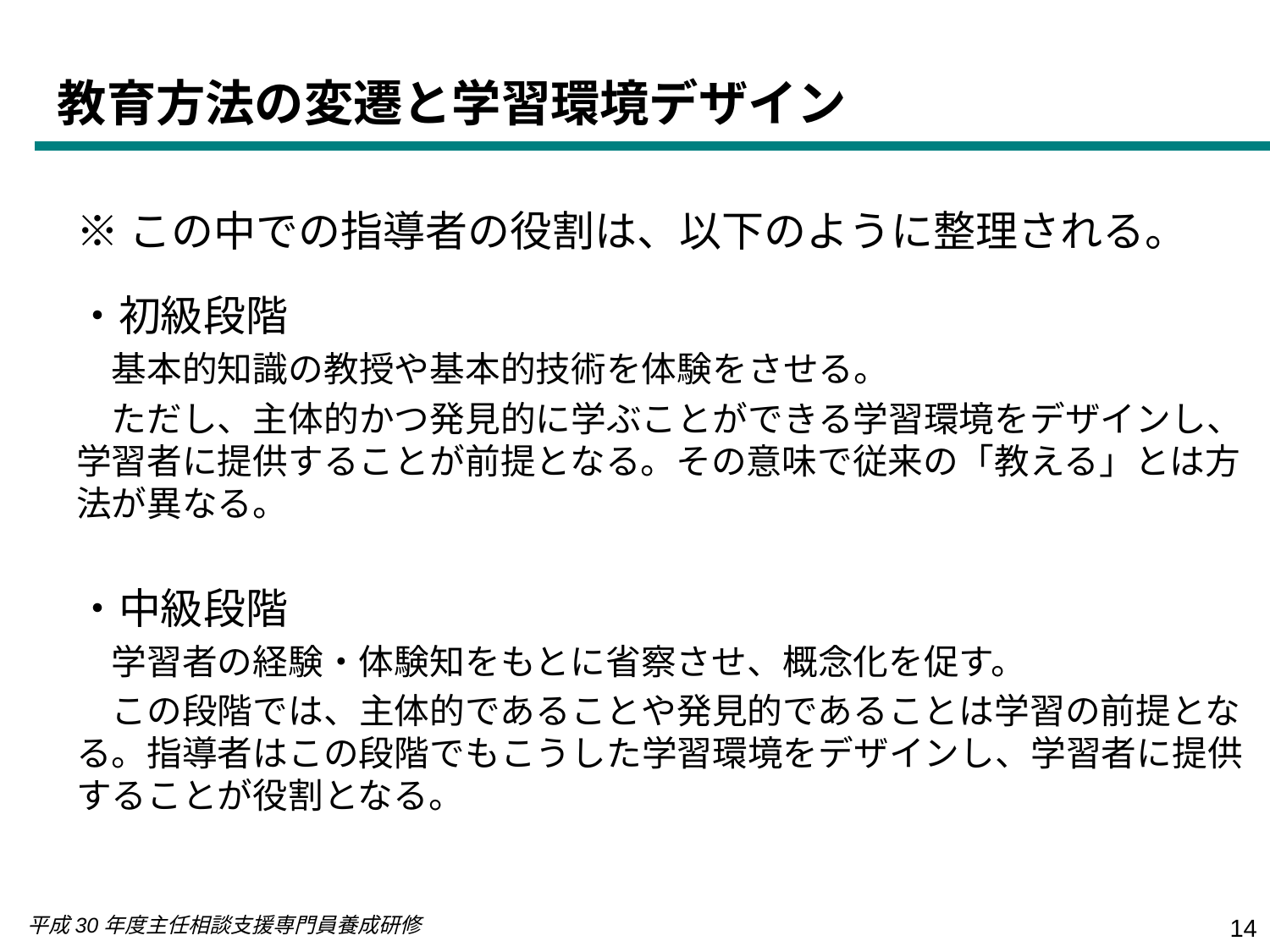

教育方法の変遷と学習環境デザイン
※この中での指導者の役割は、以下のように整理される。

・初級段階
　基本的知識の教授や基本的技術を体験をさせる。
　ただし、主体的かつ発見的に学ぶことができる学習環境をデザインし、学習者に提供することが前提となる。その意味で従来の「教える」とは方法が異なる。

・中級段階
　学習者の経験・体験知をもとに省察させ、概念化を促す。
　この段階では、主体的であることや発見的であることは学習の前提となる。指導者はこの段階でもこうした学習環境をデザインし、学習者に提供することが役割となる。
平成30年度主任相談支援専門員養成研修
14